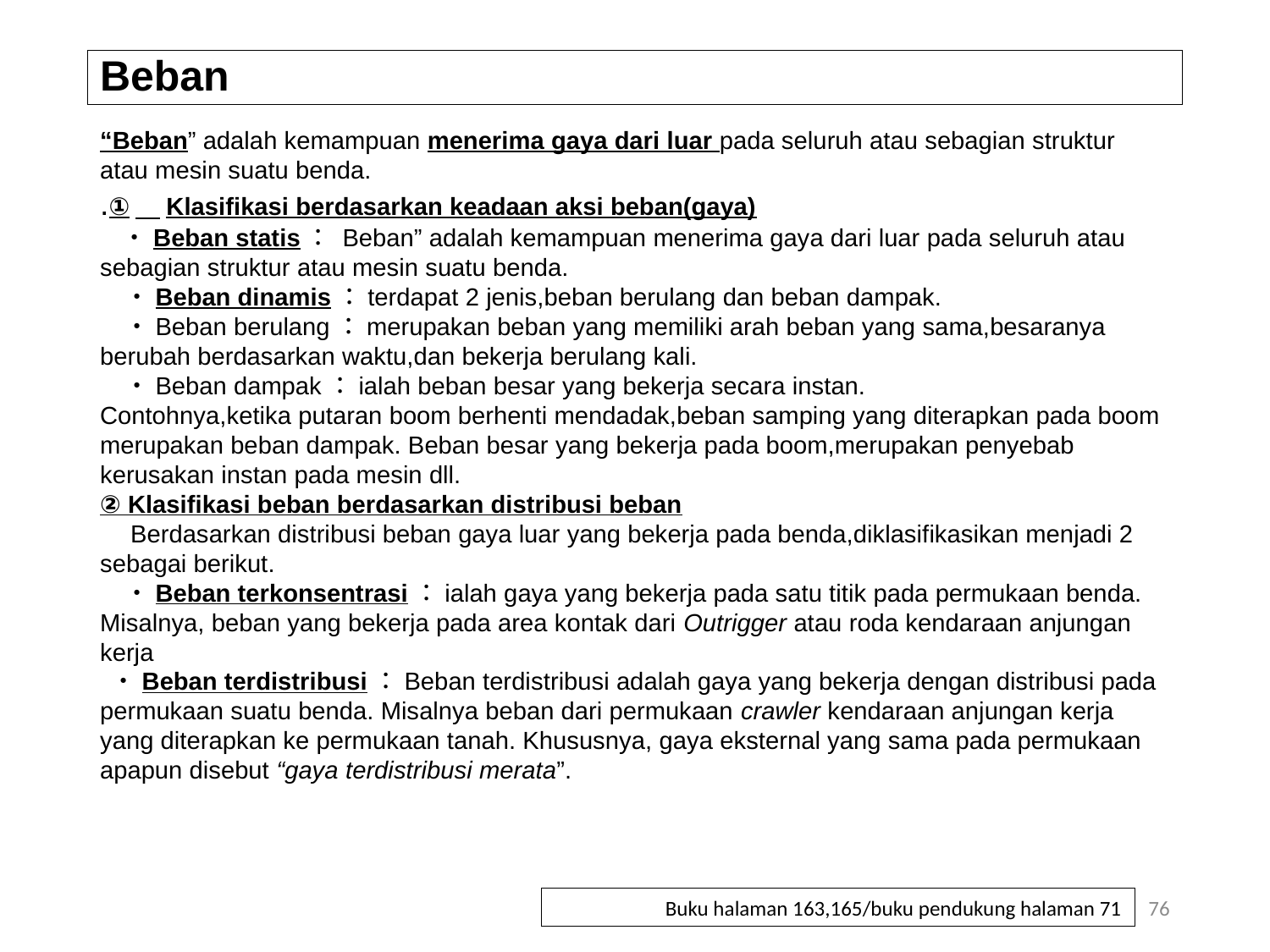

# Beban
“Beban” adalah kemampuan menerima gaya dari luar pada seluruh atau sebagian struktur atau mesin suatu benda.
.①　Klasifikasi berdasarkan keadaan aksi beban(gaya)
　・Beban statis： Beban” adalah kemampuan menerima gaya dari luar pada seluruh atau sebagian struktur atau mesin suatu benda.
　・Beban dinamis：terdapat 2 jenis,beban berulang dan beban dampak.
　・Beban berulang：merupakan beban yang memiliki arah beban yang sama,besaranya berubah berdasarkan waktu,dan bekerja berulang kali.
　・Beban dampak：ialah beban besar yang bekerja secara instan.
Contohnya,ketika putaran boom berhenti mendadak,beban samping yang diterapkan pada boom merupakan beban dampak. Beban besar yang bekerja pada boom,merupakan penyebab kerusakan instan pada mesin dll.
② Klasifikasi beban berdasarkan distribusi beban
　Berdasarkan distribusi beban gaya luar yang bekerja pada benda,diklasifikasikan menjadi 2 sebagai berikut.
　・Beban terkonsentrasi：ialah gaya yang bekerja pada satu titik pada permukaan benda. Misalnya, beban yang bekerja pada area kontak dari Outrigger atau roda kendaraan anjungan kerja
 ・Beban terdistribusi：Beban terdistribusi adalah gaya yang bekerja dengan distribusi pada permukaan suatu benda. Misalnya beban dari permukaan crawler kendaraan anjungan kerja yang diterapkan ke permukaan tanah. Khususnya, gaya eksternal yang sama pada permukaan apapun disebut “gaya terdistribusi merata”.

76
Buku halaman 163,165/buku pendukung halaman 71